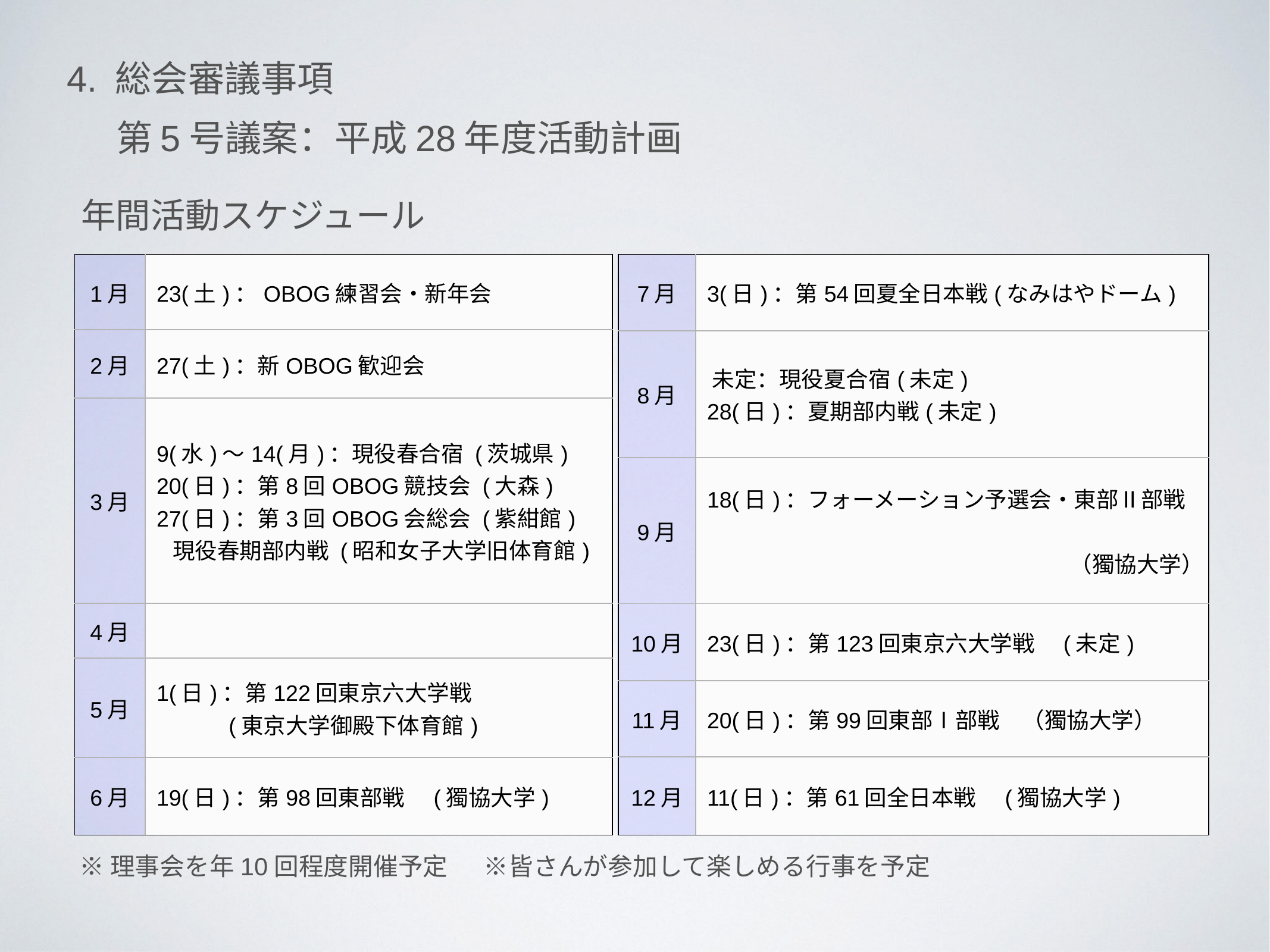

4. 総会審議事項
第5号議案：平成28年度活動計画
年間活動スケジュール
| 1月 | 23(土)：OBOG練習会・新年会 |
| --- | --- |
| 2月 | 27(土)：新OBOG歓迎会 |
| 3月 | 9(水)〜14(月)：現役春合宿 (茨城県) 20(日)：第8回OBOG競技会 (大森) 27(日)：第3回OBOG会総会 (紫紺館) 　現役春期部内戦 (昭和女子大学旧体育館) |
| 4月 |  |
| 5月 | 1(日)：第122回東京六大学戦 　　　 (東京大学御殿下体育館) |
| 6月 | 19(日)：第98回東部戦　(獨協大学) |
| 7月 | 3(日)：第54回夏全日本戦(なみはやドーム) |
| --- | --- |
| 8月 | 未定：現役夏合宿(未定) 28(日)：夏期部内戦(未定) |
| 9月 | 18(日)：フォーメーション予選会・東部Ⅱ部戦 　　　　　　　　　　　　　　　　　　　　　　 （獨協大学） |
| 10月 | 23(日)：第123回東京六大学戦　(未定) |
| 11月 | 20(日)：第99回東部Ⅰ部戦　（獨協大学） |
| 12月 | 11(日)：第61回全日本戦　(獨協大学) |
※理事会を年10回程度開催予定  　※皆さんが参加して楽しめる行事を予定
11